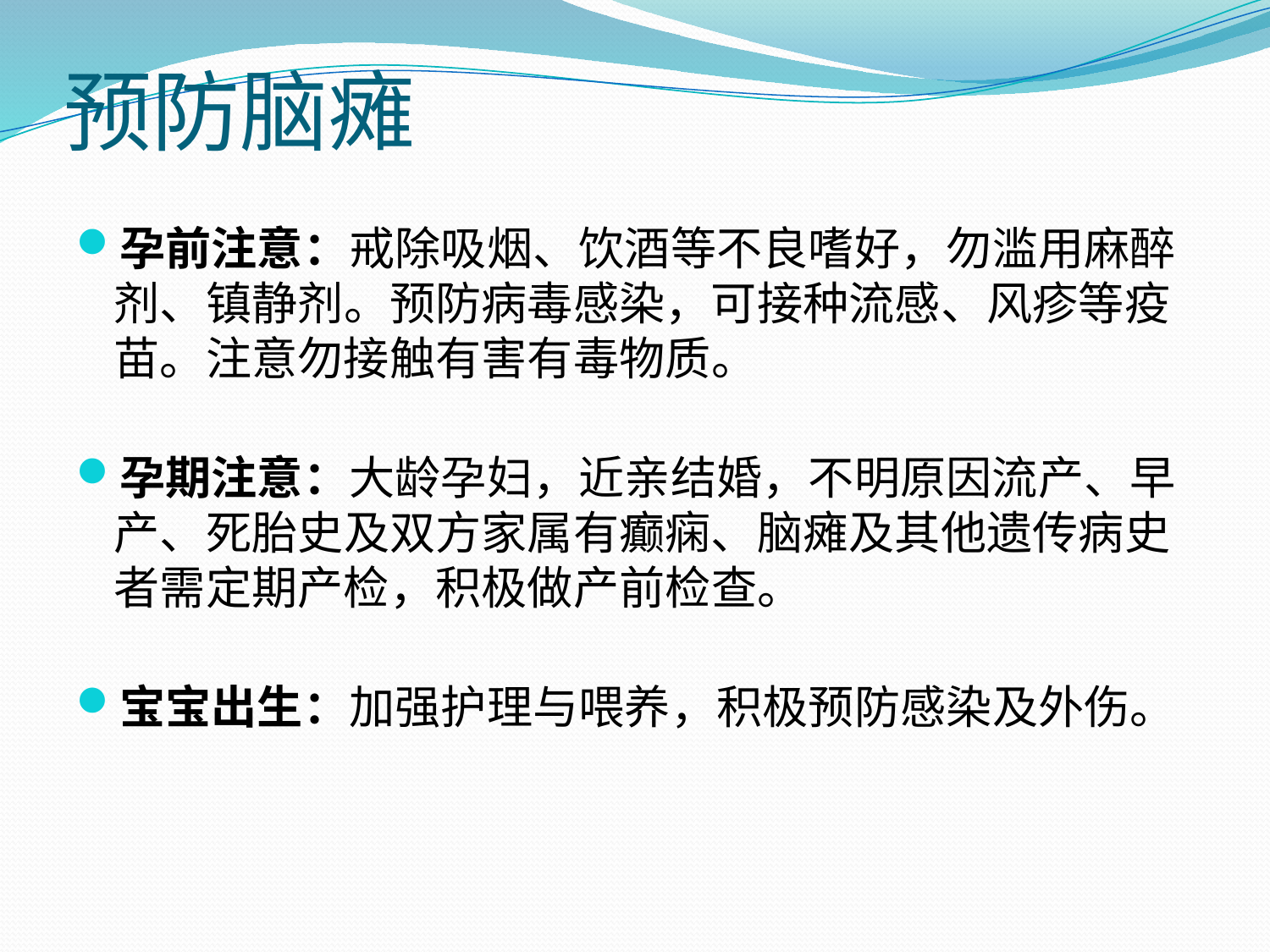

# 预防脑瘫
孕前注意：戒除吸烟、饮酒等不良嗜好，勿滥用麻醉剂、镇静剂。预防病毒感染，可接种流感、风疹等疫苗。注意勿接触有害有毒物质。
孕期注意：大龄孕妇，近亲结婚，不明原因流产、早产、死胎史及双方家属有癫痫、脑瘫及其他遗传病史者需定期产检，积极做产前检查。
宝宝出生：加强护理与喂养，积极预防感染及外伤。